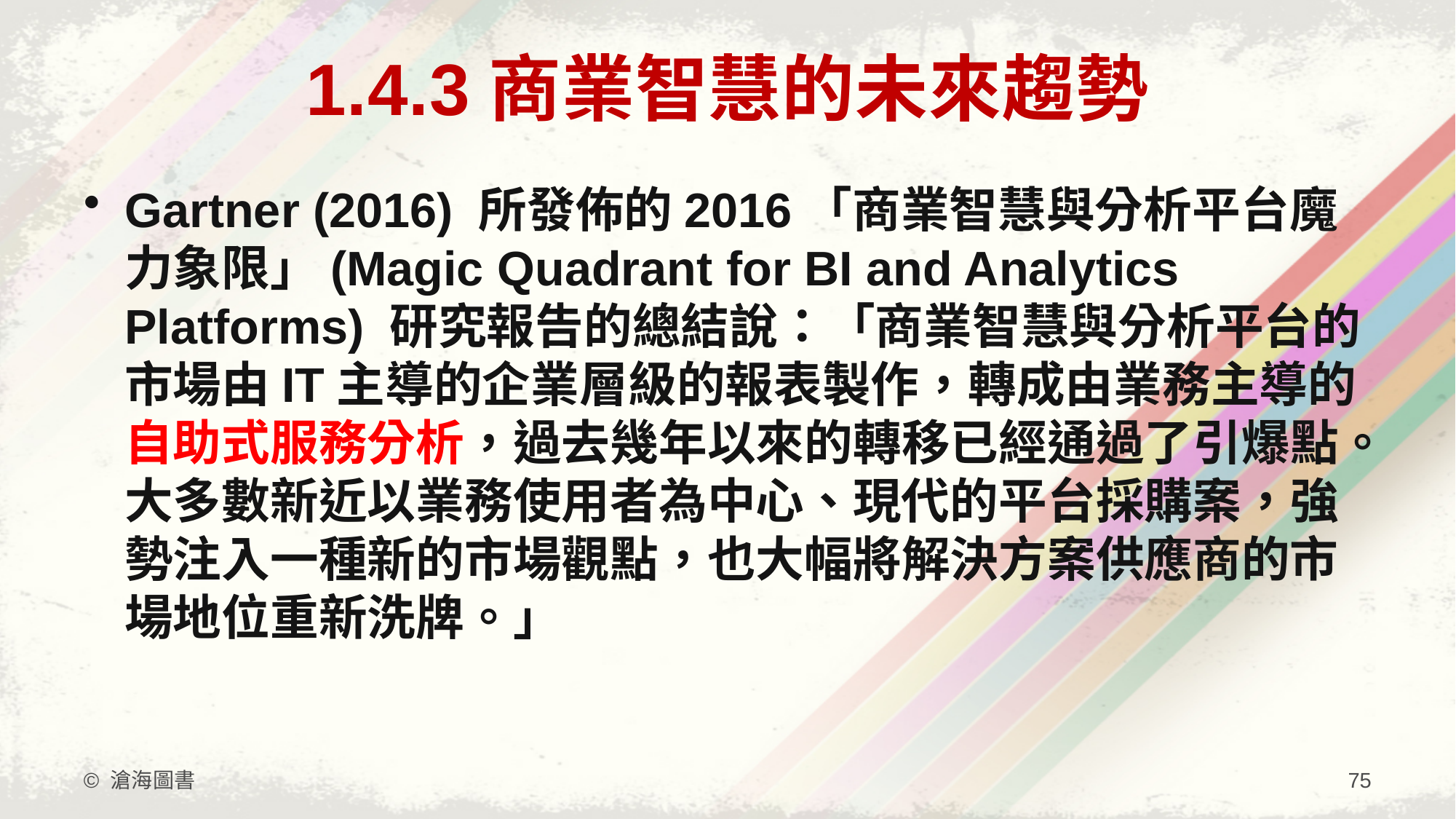

# 1.4.3商業智慧的未來趨勢
Gartner (2016) 所發佈的2016「商業智慧與分析平台魔力象限」(Magic Quadrant for BI and Analytics Platforms) 研究報告的總結說：「商業智慧與分析平台的市場由IT主導的企業層級的報表製作，轉成由業務主導的自助式服務分析，過去幾年以來的轉移已經通過了引爆點。大多數新近以業務使用者為中心、現代的平台採購案，強勢注入一種新的市場觀點，也大幅將解決方案供應商的市場地位重新洗牌。」
© 滄海圖書
75